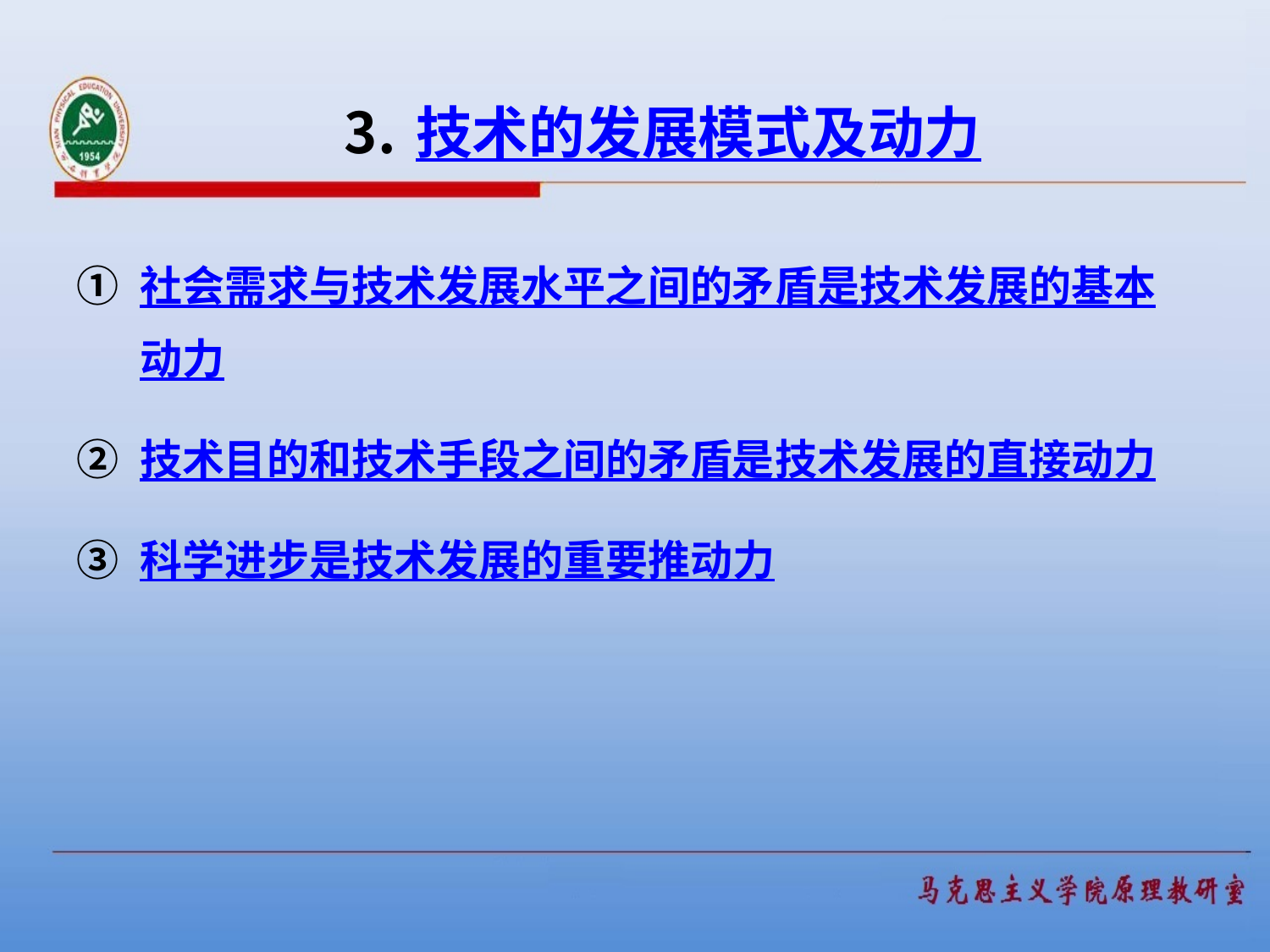

# 技术的发展模式及动力
社会需求与技术发展水平之间的矛盾是技术发展的基本动力
技术目的和技术手段之间的矛盾是技术发展的直接动力
科学进步是技术发展的重要推动力